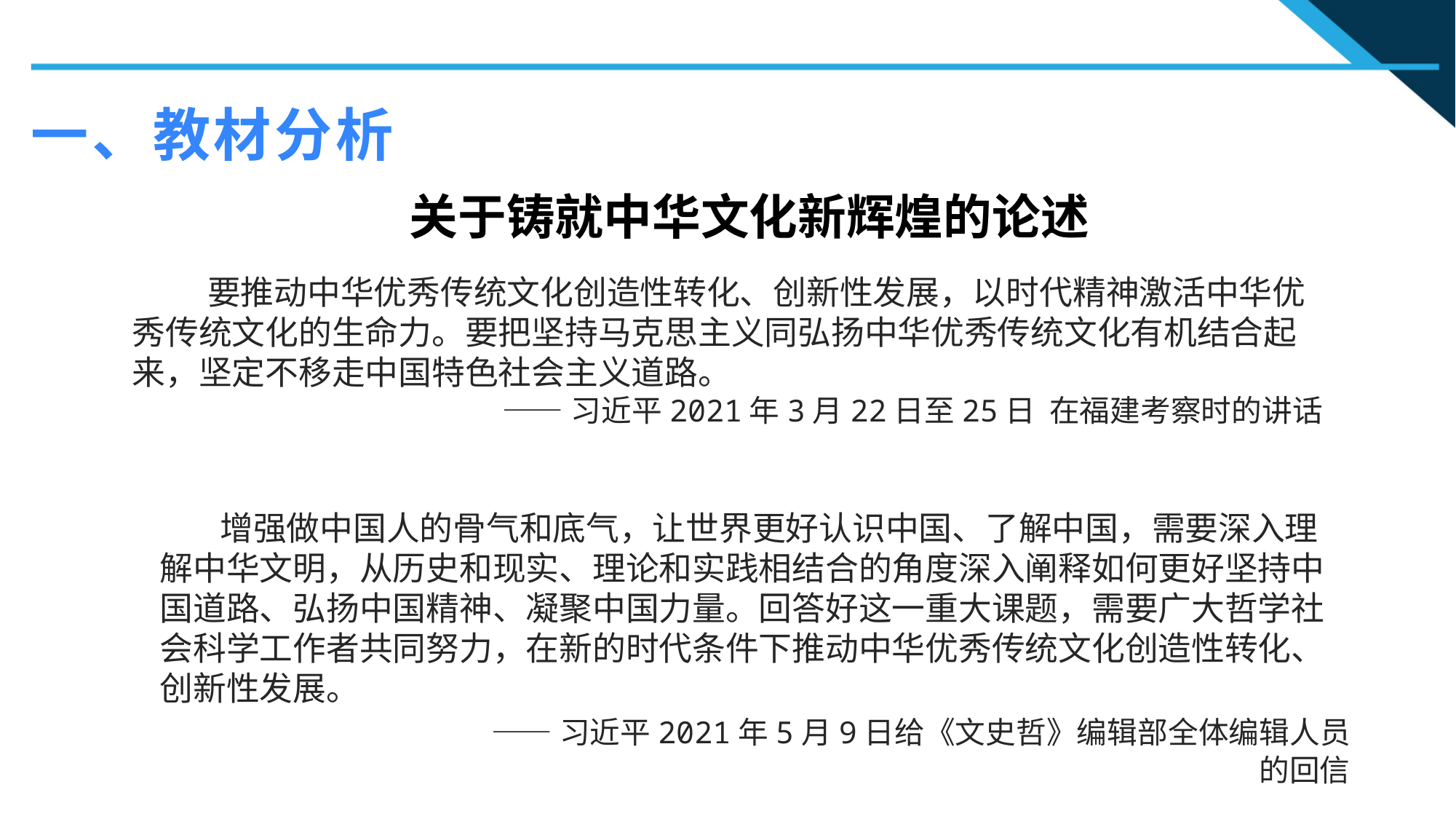

一、教材分析
关于铸就中华文化新辉煌的论述
         要推动中华优秀传统文化创造性转化、创新性发展，以时代精神激活中华优秀传统文化的生命力。要把坚持马克思主义同弘扬中华优秀传统文化有机结合起来，坚定不移走中国特色社会主义道路。
                                              ——习近平2021年3月22日至25日  在福建考察时的讲话
       增强做中国人的骨气和底气，让世界更好认识中国、了解中国，需要深入理解中华文明，从历史和现实、理论和实践相结合的角度深入阐释如何更好坚持中国道路、弘扬中国精神、凝聚中国力量。回答好这一重大课题，需要广大哲学社会科学工作者共同努力，在新的时代条件下推动中华优秀传统文化创造性转化、创新性发展。
                                     ——习近平2021年5月9日给《文史哲》编辑部全体编辑人员的回信